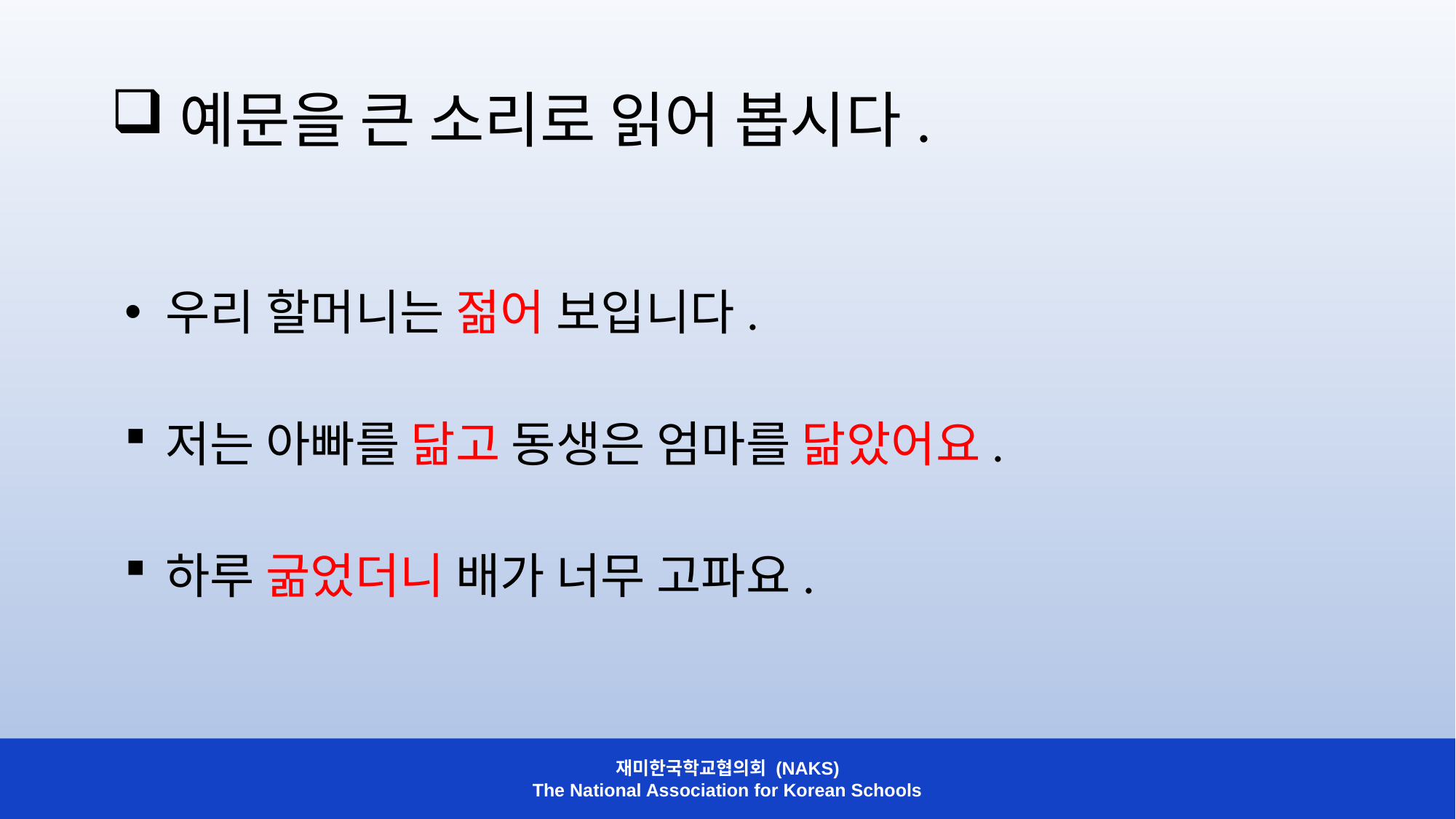

# 예문을 큰 소리로 읽어 봅시다.
우리 할머니는 젊어 보입니다.
저는 아빠를 닮고 동생은 엄마를 닮았어요.
하루 굶었더니 배가 너무 고파요.

재미한국학교협의회 (NAKS)
The National Association for Korean Schools